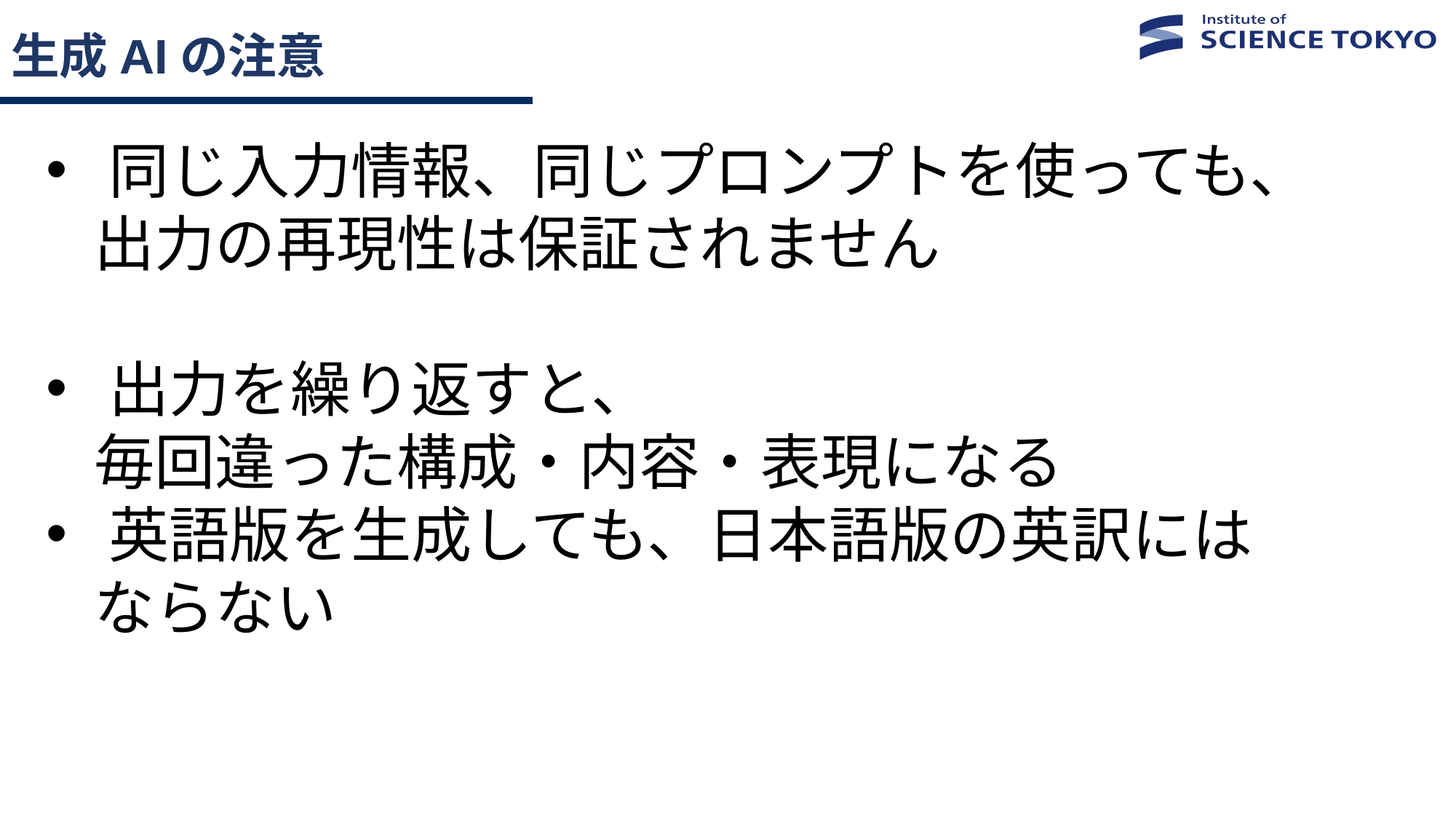

# 生成AIの注意
 同じ入力情報、同じプロンプトを使っても、
 出力の再現性は保証されません

 出力を繰り返すと、
 毎回違った構成・内容・表現になる
 英語版を生成しても、日本語版の英訳には
 ならない